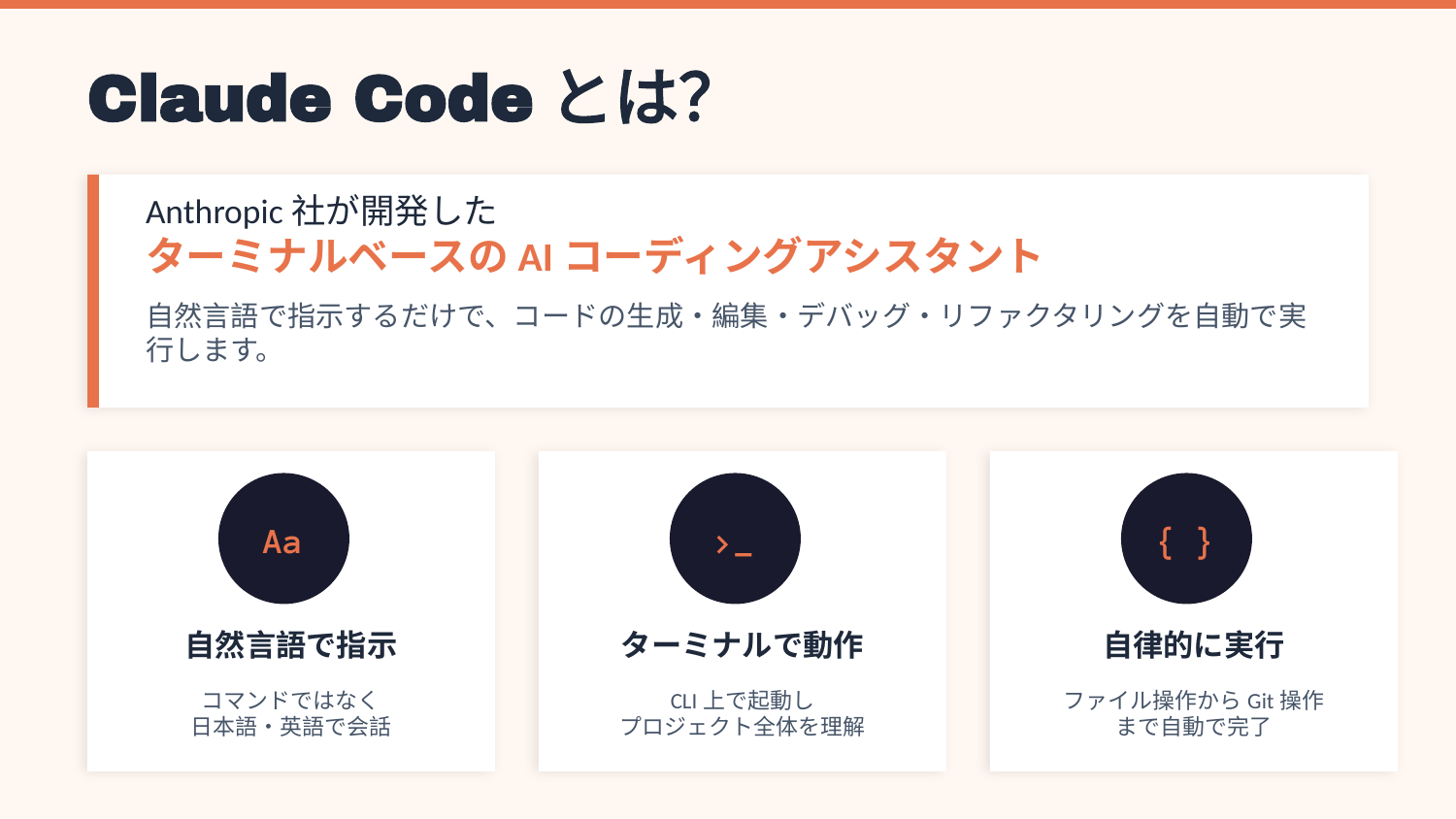

Claude Codeとは？

Anthropic社が開発した
ターミナルベースのAIコーディングアシスタント

自然言語で指示するだけで、コードの生成・編集・デバッグ・リファクタリングを自動で実行します。

Aa

>_

{ }
自然言語で指示
ターミナルで動作
自律的に実行
コマンドではなく
日本語・英語で会話
CLI上で起動し
プロジェクト全体を理解
ファイル操作からGit操作
まで自動で完了